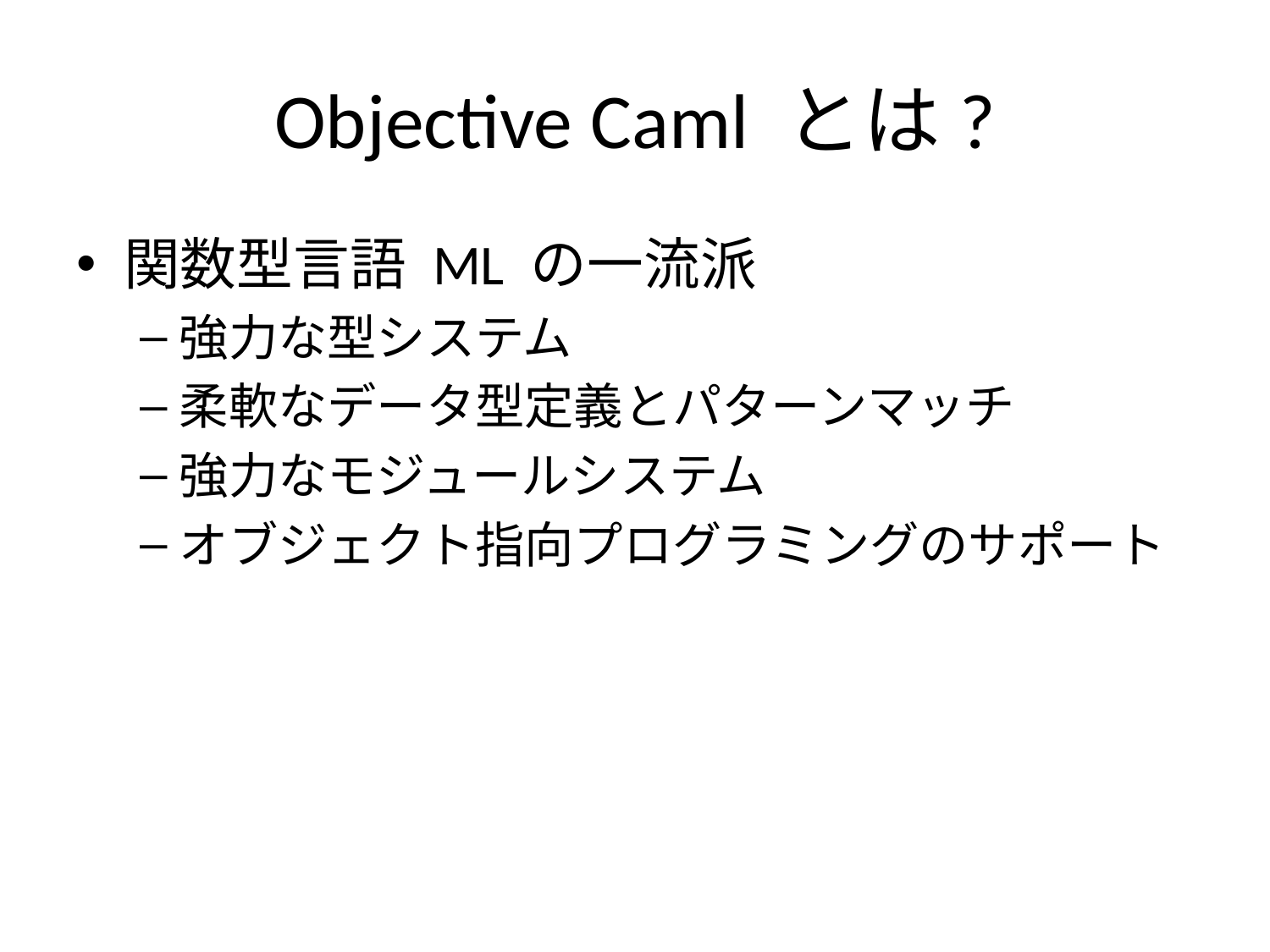

# Objective Caml とは?
関数型言語 ML の一流派
強力な型システム
柔軟なデータ型定義とパターンマッチ
強力なモジュールシステム
オブジェクト指向プログラミングのサポート